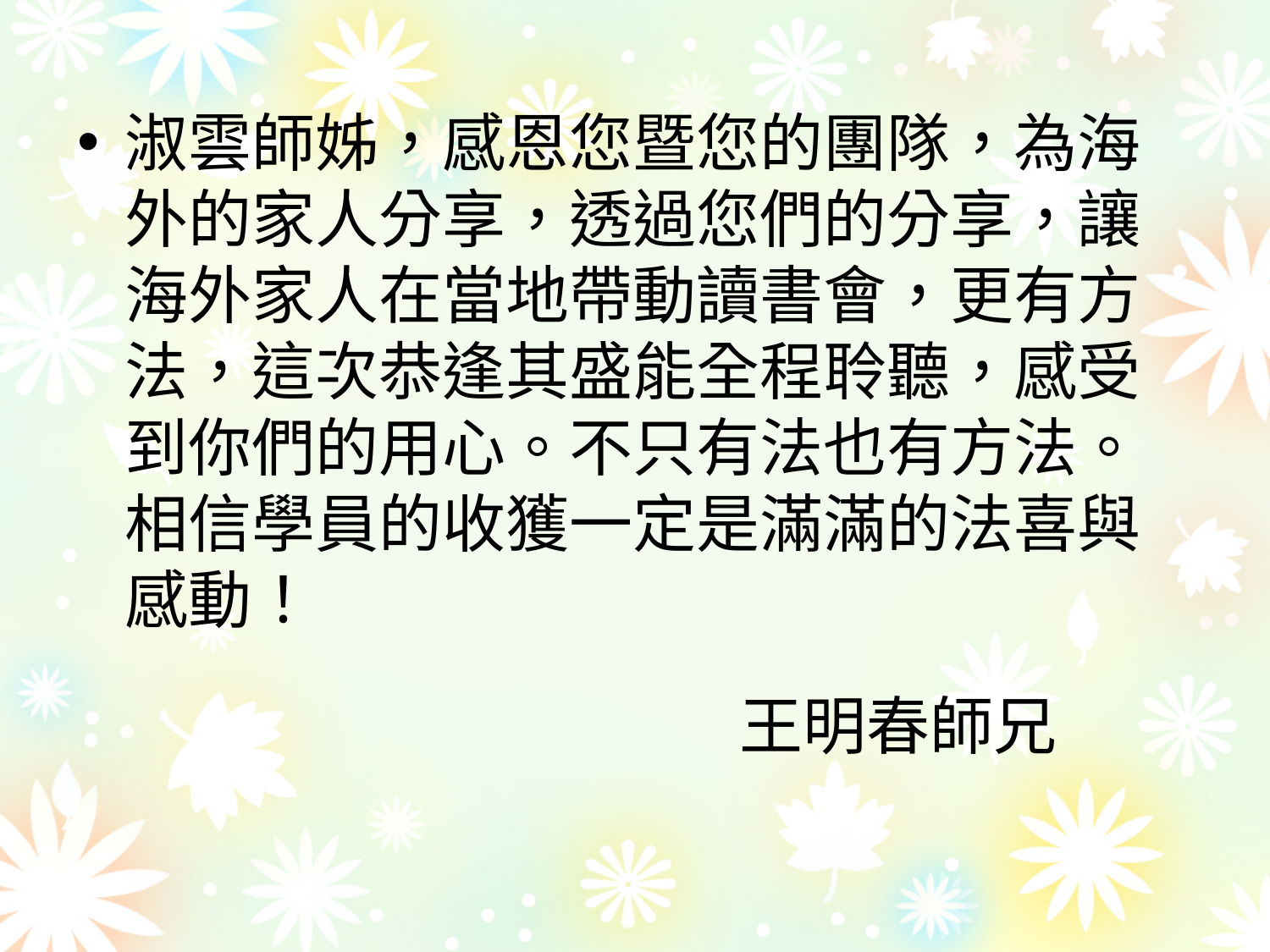

淑雲師姊，感恩您暨您的團隊，為海外的家人分享，透過您們的分享，讓海外家人在當地帶動讀書會，更有方法，這次恭逢其盛能全程聆聽，感受到你們的用心。不只有法也有方法。相信學員的收獲一定是滿滿的法喜與感動！
王明春師兄